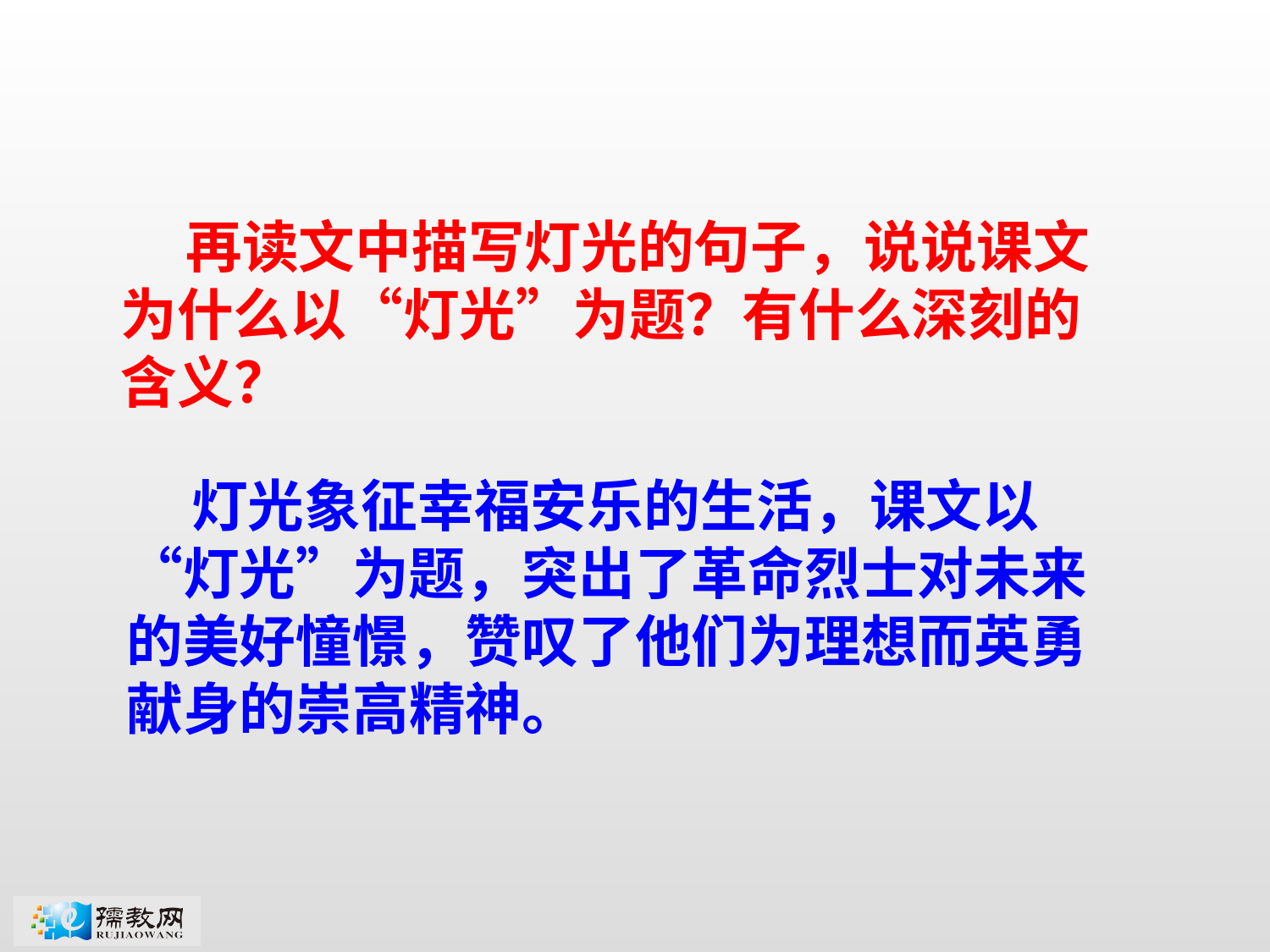

再读文中描写灯光的句子，说说课文为什么以“灯光”为题？有什么深刻的含义？
    灯光象征幸福安乐的生活，课文以“灯光”为题，突出了革命烈士对未来的美好憧憬，赞叹了他们为理想而英勇献身的崇高精神。